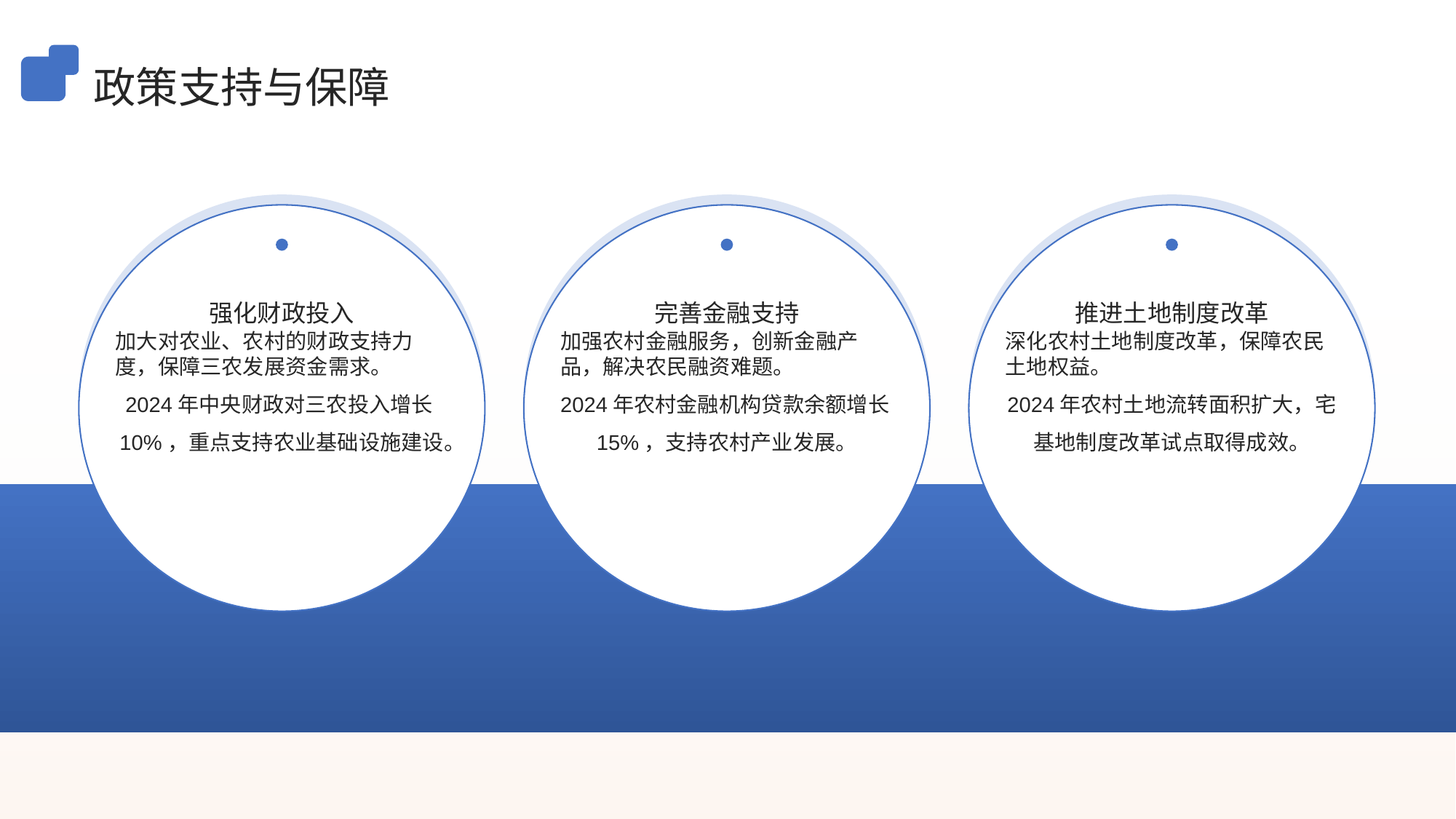

政策支持与保障

强化财政投入
完善金融支持
推进土地制度改革
加大对农业、农村的财政支持力度，保障三农发展资金需求。
2024年中央财政对三农投入增长10%，重点支持农业基础设施建设。
加强农村金融服务，创新金融产品，解决农民融资难题。
2024年农村金融机构贷款余额增长15%，支持农村产业发展。
深化农村土地制度改革，保障农民土地权益。
2024年农村土地流转面积扩大，宅基地制度改革试点取得成效。